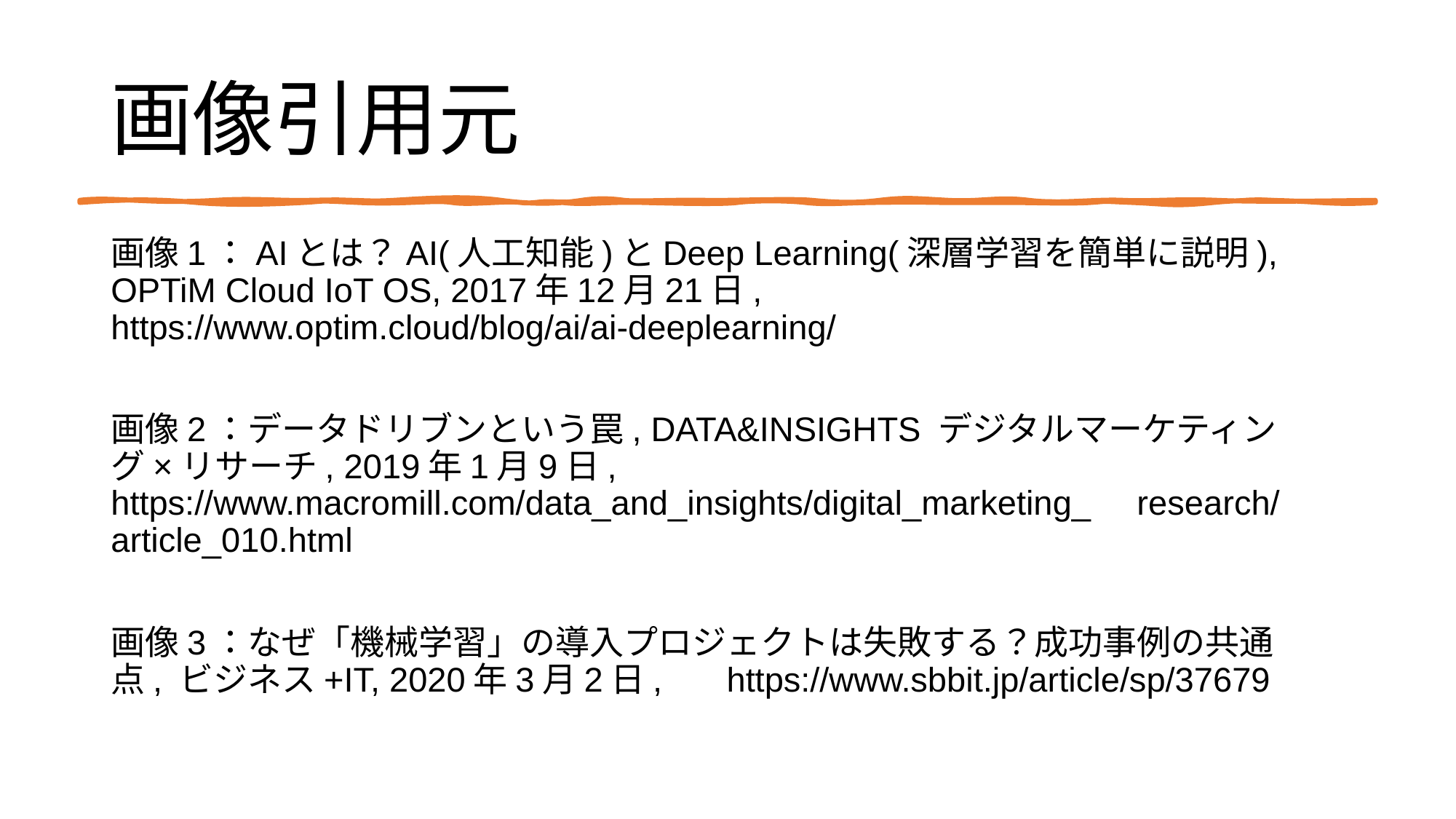

# 画像引用元

画像1：AIとは？AI(人工知能)とDeep Learning(深層学習を簡単に説明), 	OPTiM Cloud IoT OS, 2017年12月21日, 	https://www.optim.cloud/blog/ai/ai-deeplearning/

画像2：データドリブンという罠, DATA&INSIGHTS デジタルマーケティン       	グ×リサーチ, 2019年1月9日, 	https://www.macromill.com/data_and_insights/digital_marketing_	research/article_010.html

画像3：なぜ「機械学習」の導入プロジェクトは失敗する？成功事例の共通 	点, ビジネス+IT, 2020年3月2日, 	https://www.sbbit.jp/article/sp/37679